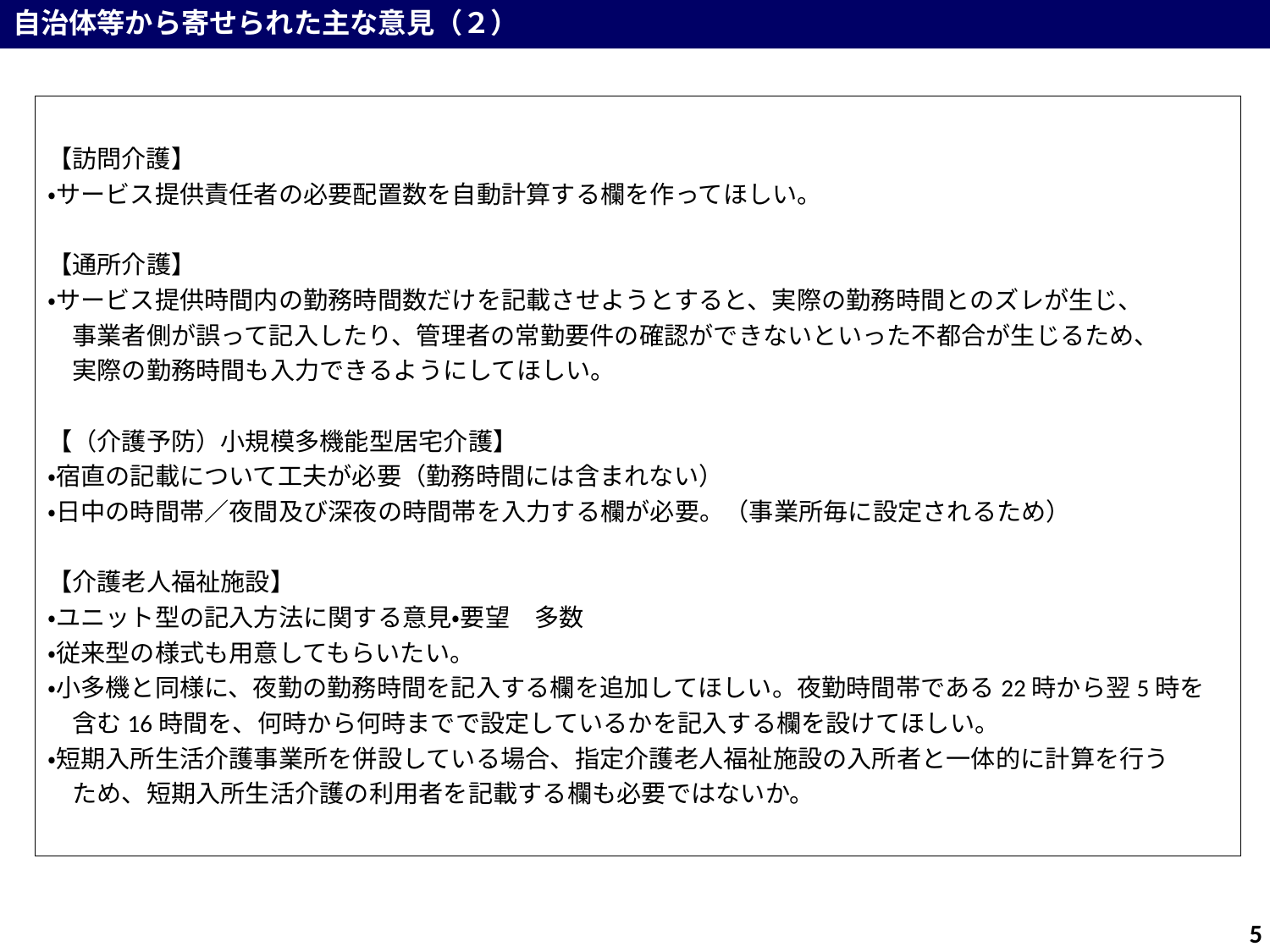

# 自治体等から寄せられた主な意見（２）

【訪問介護】
・サービス提供責任者の必要配置数を自動計算する欄を作ってほしい。

【通所介護】
・サービス提供時間内の勤務時間数だけを記載させようとすると、実際の勤務時間とのズレが生じ、
　事業者側が誤って記入したり、管理者の常勤要件の確認ができないといった不都合が生じるため、
　実際の勤務時間も入力できるようにしてほしい。

【（介護予防）小規模多機能型居宅介護】
・宿直の記載について工夫が必要（勤務時間には含まれない）
・日中の時間帯／夜間及び深夜の時間帯を入力する欄が必要。（事業所毎に設定されるため）

【介護老人福祉施設】
・ユニット型の記入方法に関する意見・要望　多数
・従来型の様式も用意してもらいたい。
・小多機と同様に、夜勤の勤務時間を記入する欄を追加してほしい。夜勤時間帯である22時から翌5時を
　含む16時間を、何時から何時までで設定しているかを記入する欄を設けてほしい。
・短期入所生活介護事業所を併設している場合、指定介護老人福祉施設の入所者と一体的に計算を行う
　ため、短期入所生活介護の利用者を記載する欄も必要ではないか。
5